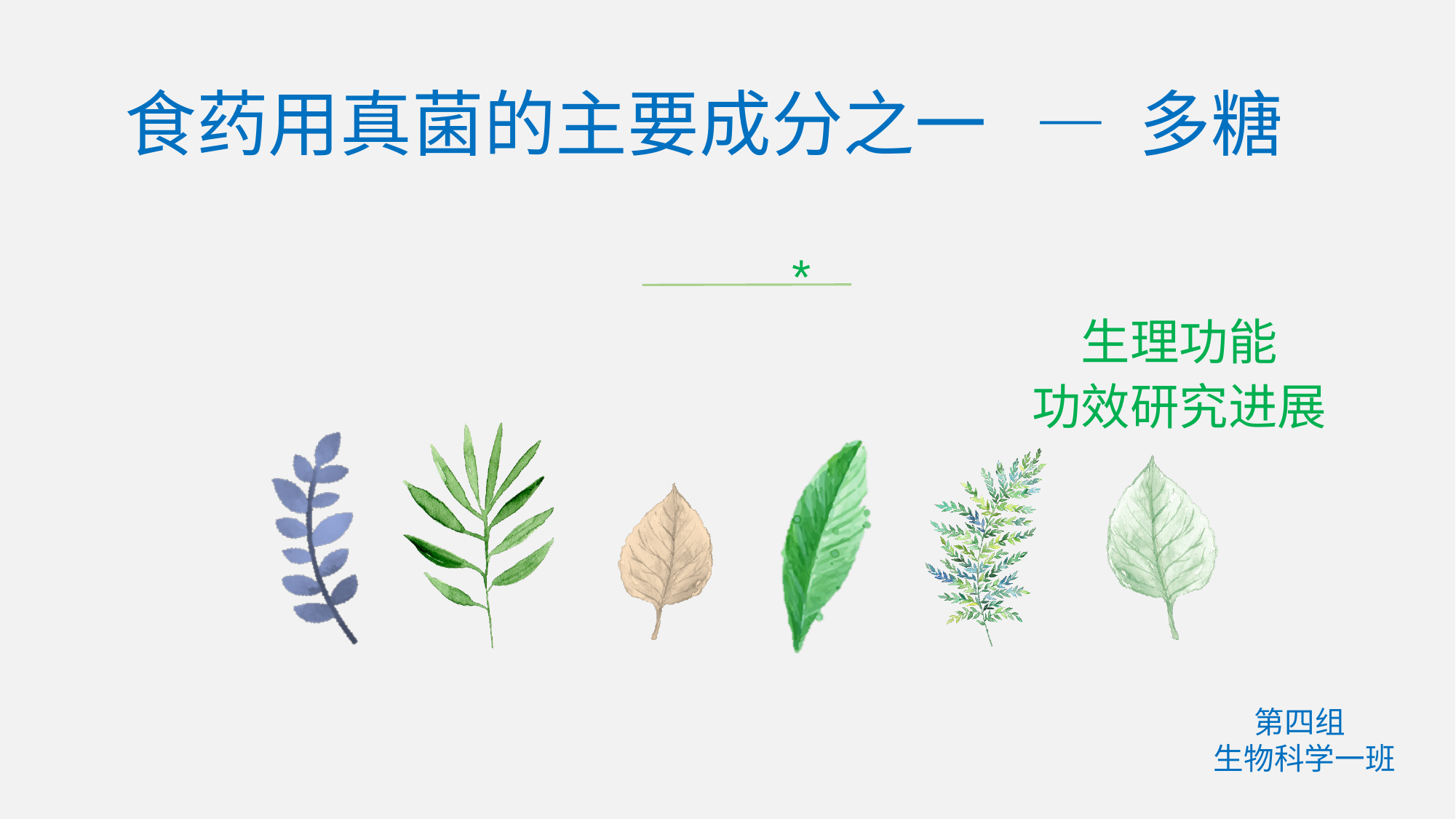

# 食药用真菌的主要成分之一   —  多糖
*
生理功能
功效研究进展

     第四组
生物科学一班